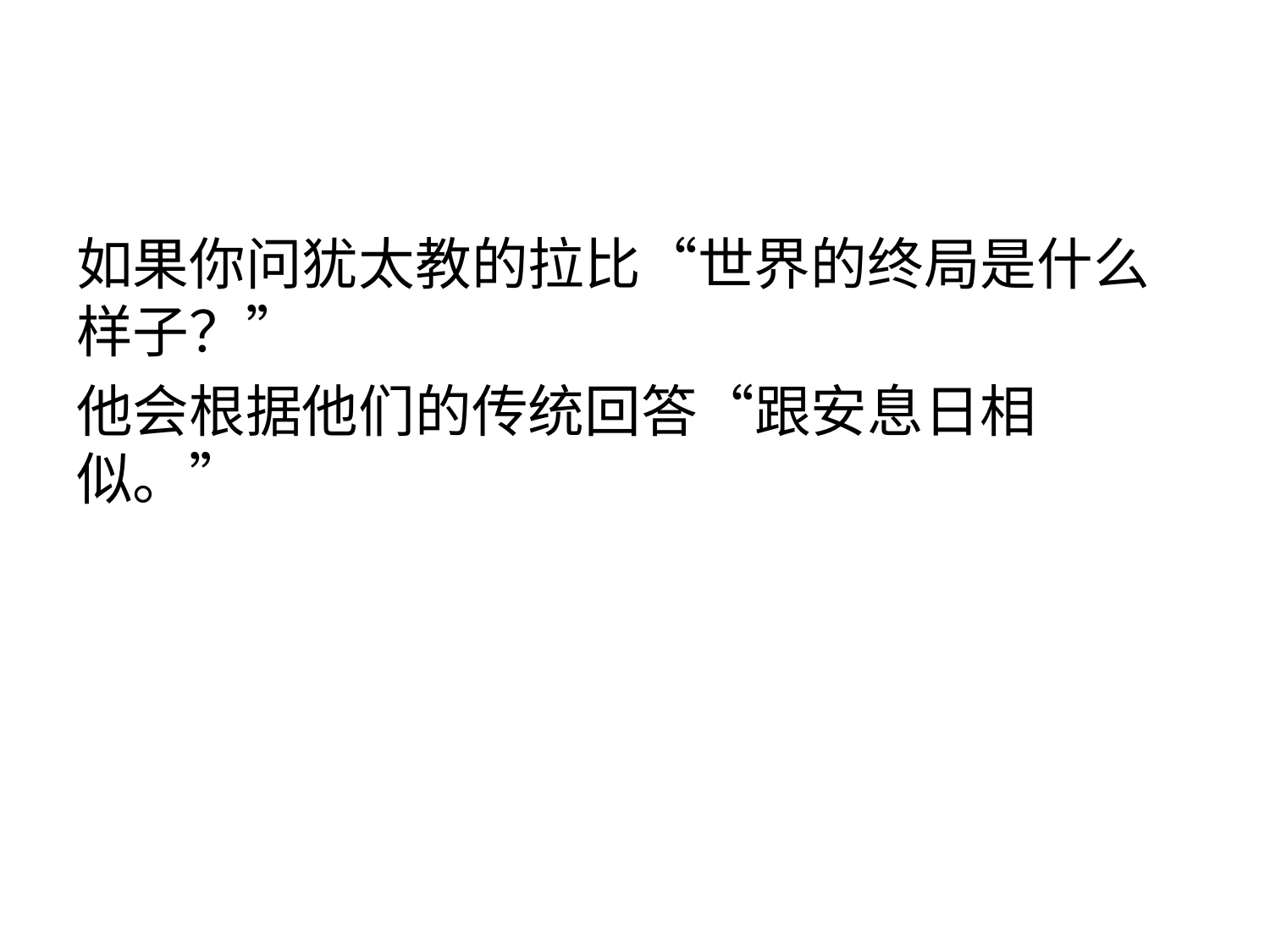

#
如果你问犹太教的拉比“世界的终局是什么样子？”
他会根据他们的传统回答“跟安息日相似。”